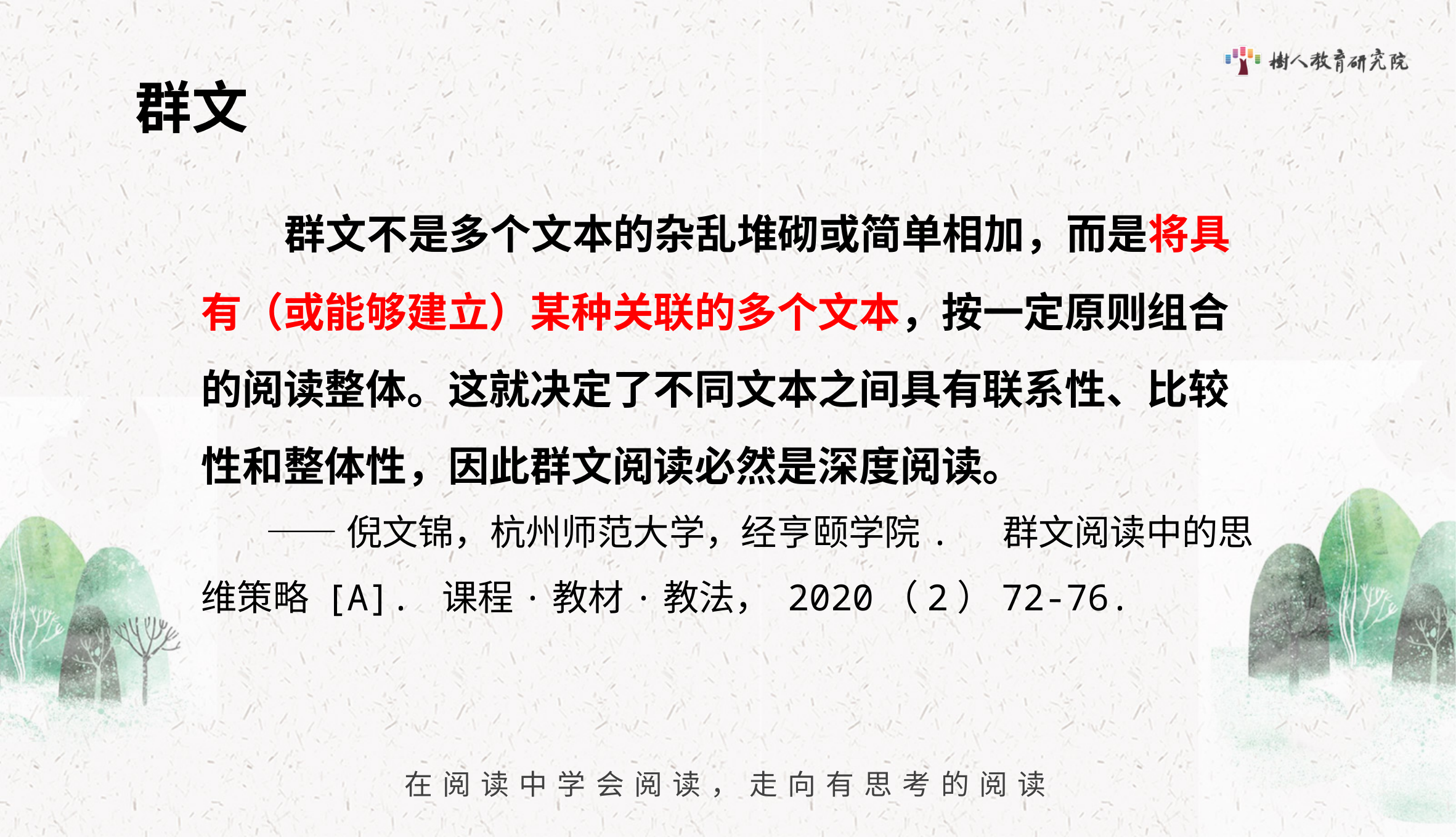

群文
       群文不是多个文本的杂乱堆砌或简单相加，而是将具有（或能够建立）某种关联的多个文本，按一定原则组合的阅读整体。这就决定了不同文本之间具有联系性、比较性和整体性，因此群文阅读必然是深度阅读。
       ——倪文锦，杭州师范大学，经亨颐学院.  群文阅读中的思维策略 [A]. 课程·教材·教法， 2020（2）72-76.